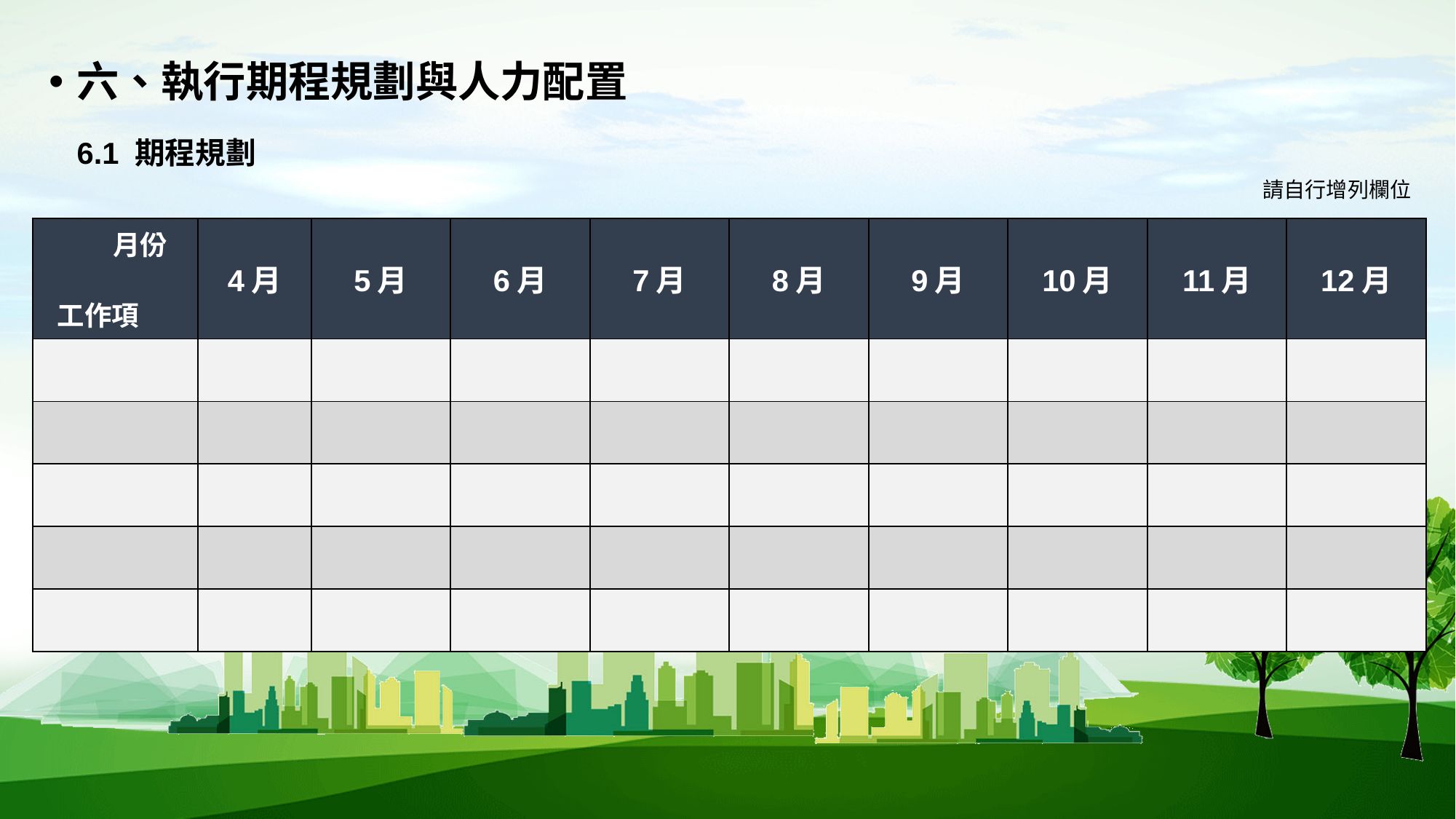

六、執行期程規劃與人力配置
6.1 期程規劃
請自行增列欄位
| 月份 工作項 | 4月 | 5月 | 6月 | 7月 | 8月 | 9月 | 10月 | 11月 | 12月 |
| --- | --- | --- | --- | --- | --- | --- | --- | --- | --- |
|  |  |  |  |  |  |  |  |  |  |
|  |  |  |  |  |  |  |  |  |  |
|  |  |  |  |  |  |  |  |  |  |
|  |  |  |  |  |  |  |  |  |  |
|  |  |  |  |  |  |  |  |  |  |